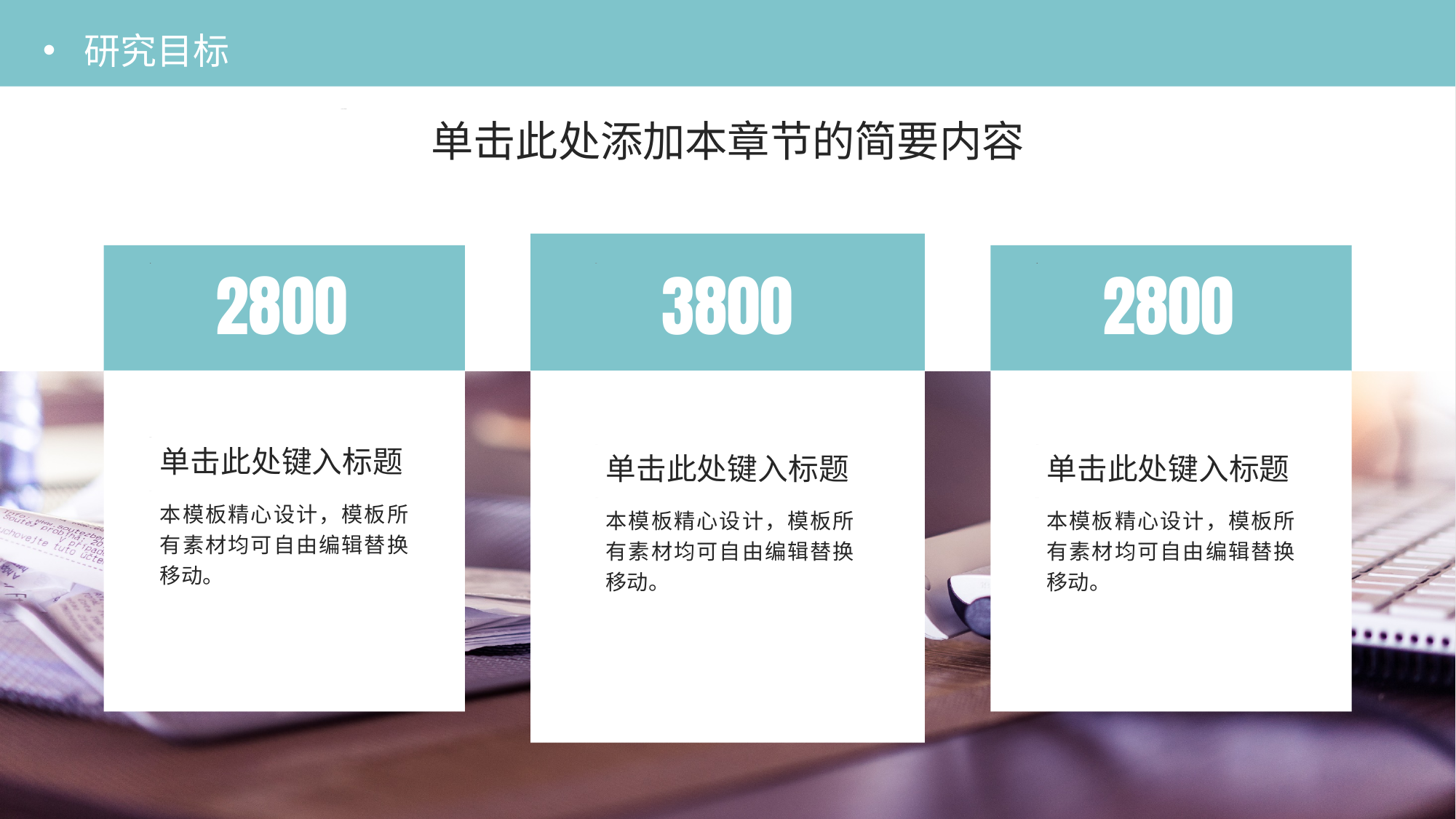

研究目标
单击此处添加本章节的简要内容

2800
3800
2800

单击此处键入标题
单击此处键入标题
单击此处键入标题
本模板精心设计，模板所有素材均可自由编辑替换移动。
本模板精心设计，模板所有素材均可自由编辑替换移动。
本模板精心设计，模板所有素材均可自由编辑替换移动。